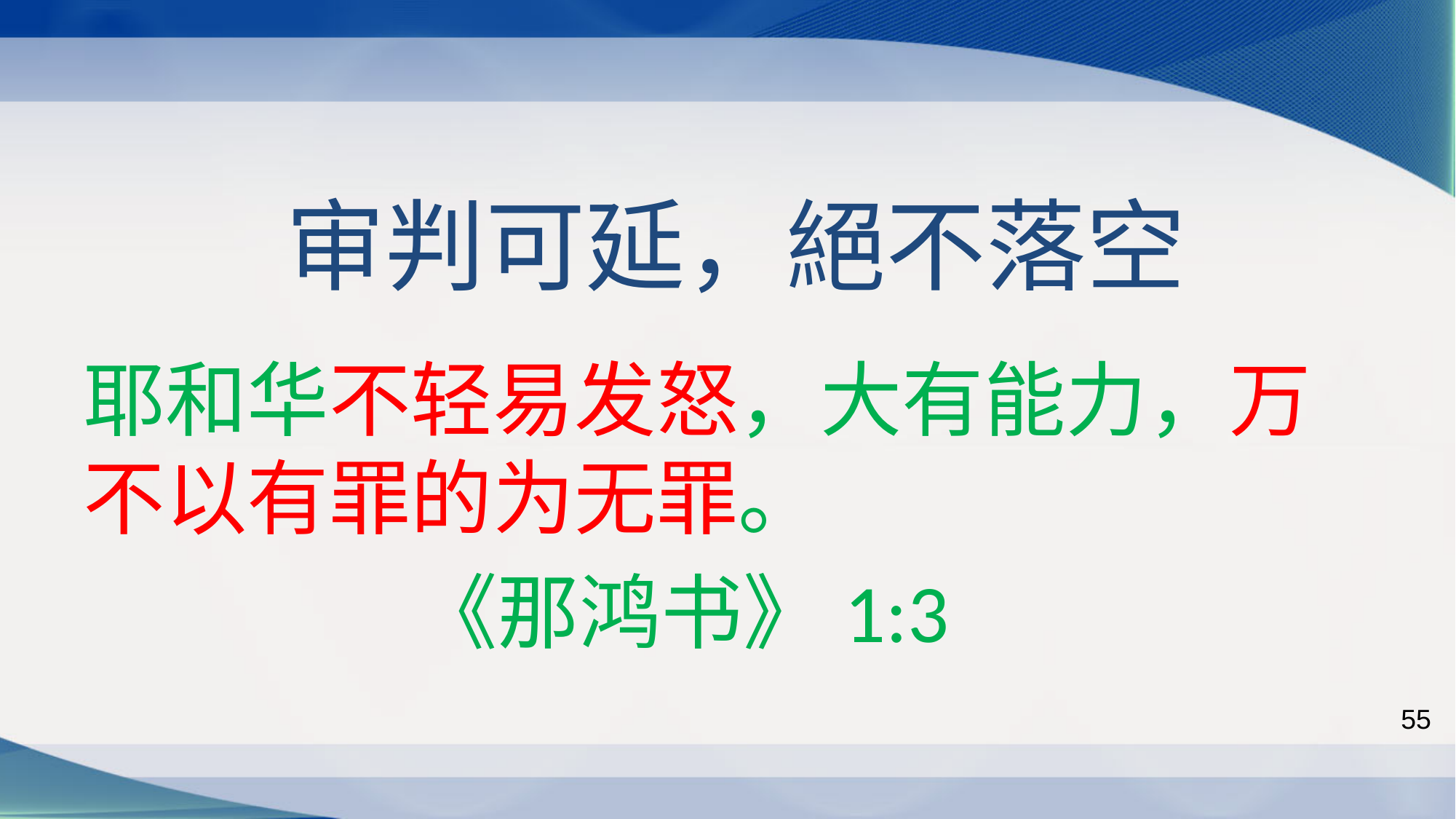

# 审判可延，絕不落空
耶和华不轻易发怒，大有能力，万不以有罪的为无罪。
                 《那鸿书》1:3
55